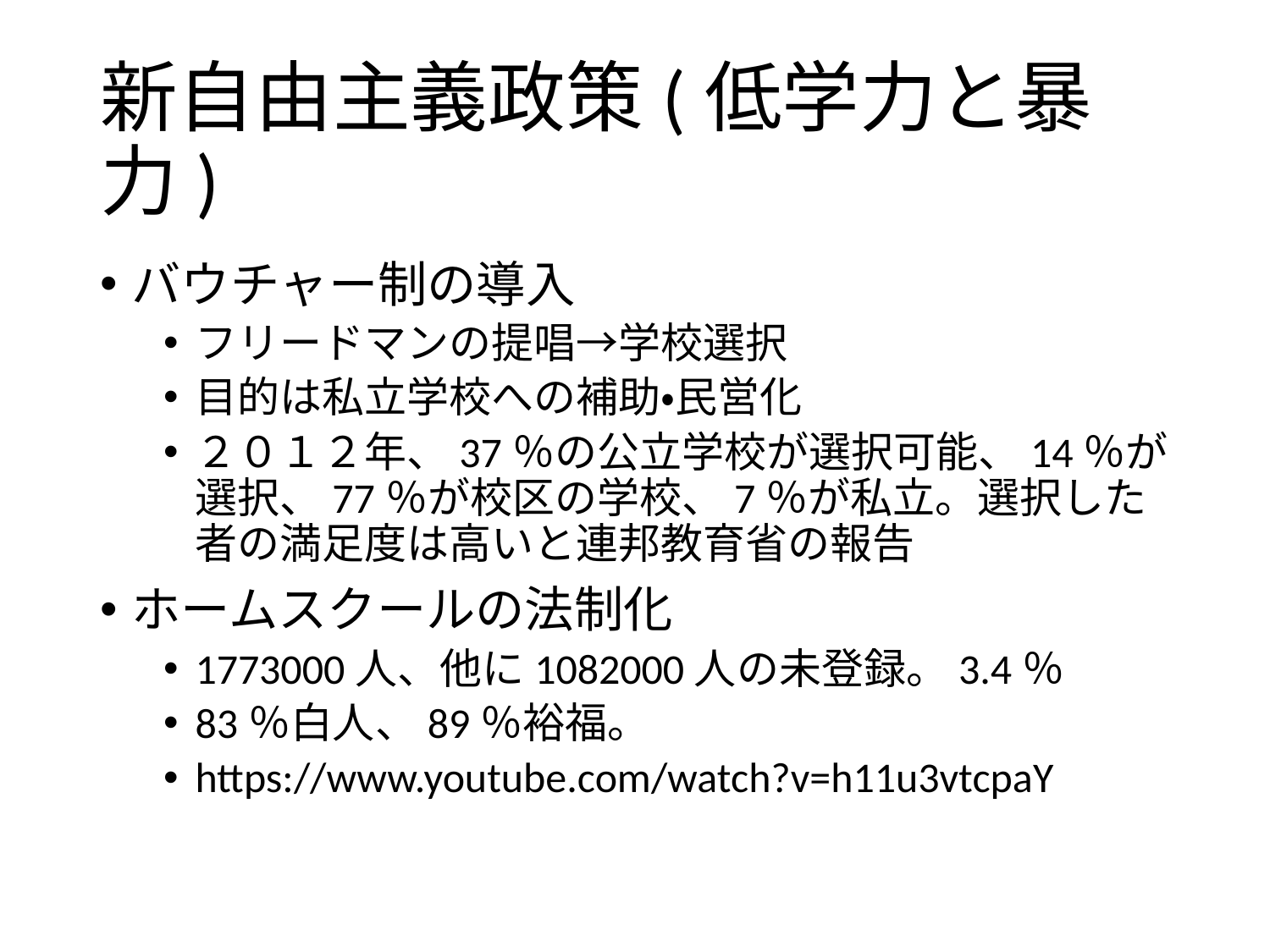

# 新自由主義政策(低学力と暴力)
バウチャー制の導入
フリードマンの提唱→学校選択
目的は私立学校への補助・民営化
２０１２年、37％の公立学校が選択可能、14％が選択、77％が校区の学校、7％が私立。選択した者の満足度は高いと連邦教育省の報告
ホームスクールの法制化
1773000人、他に1082000人の未登録。3.4％
83％白人、89％裕福。
https://www.youtube.com/watch?v=h11u3vtcpaY